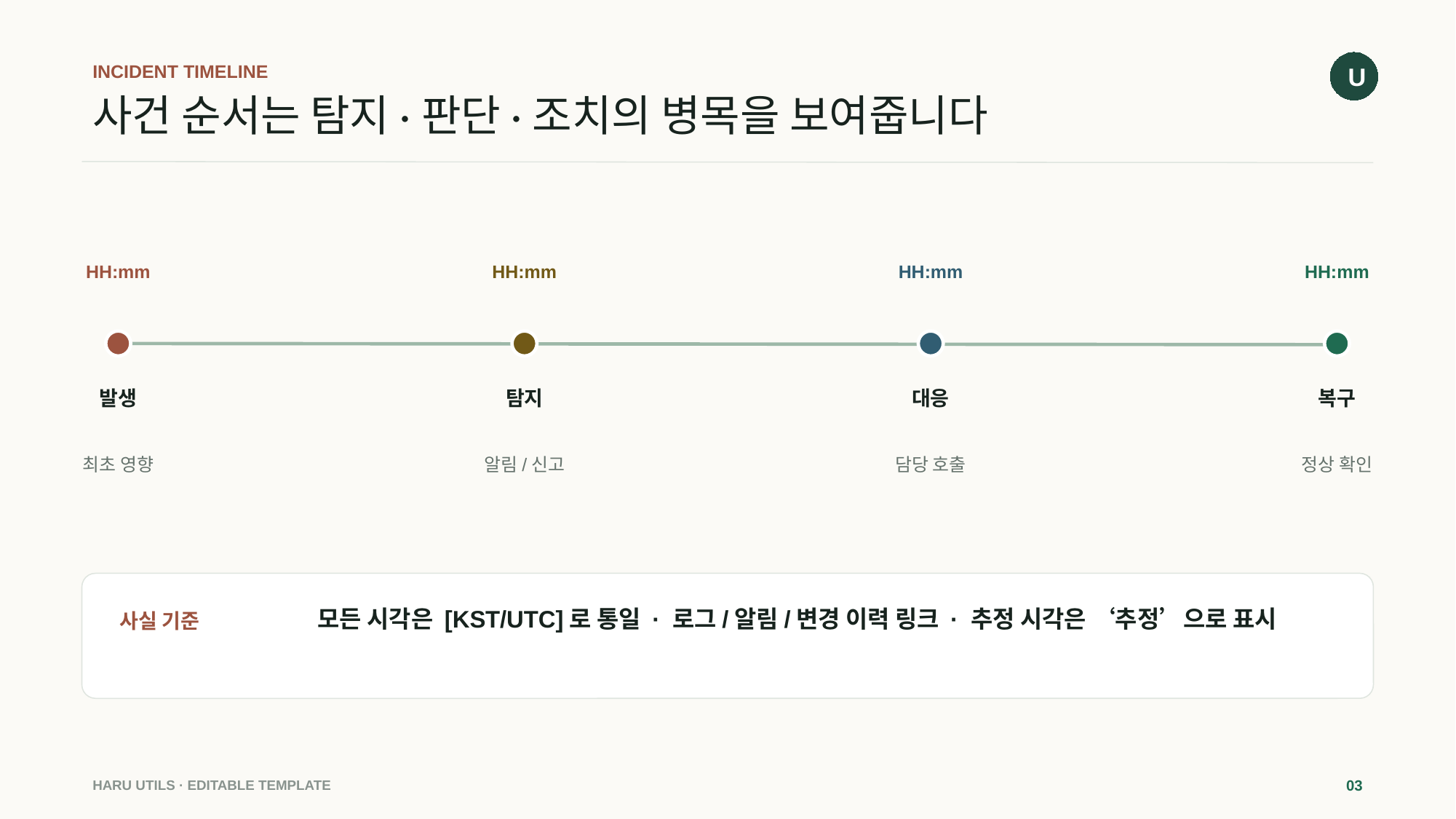

U
INCIDENT TIMELINE
# 사건 순서는 탐지·판단·조치의 병목을 보여줍니다

HH:mm
HH:mm
HH:mm
HH:mm

발생
탐지
대응
복구
최초 영향
알림/신고
담당 호출
정상 확인

모든 시각은 [KST/UTC]로 통일 · 로그/알림/변경 이력 링크 · 추정 시각은 ‘추정’으로 표시
사실 기준
HARU UTILS · EDITABLE TEMPLATE
03